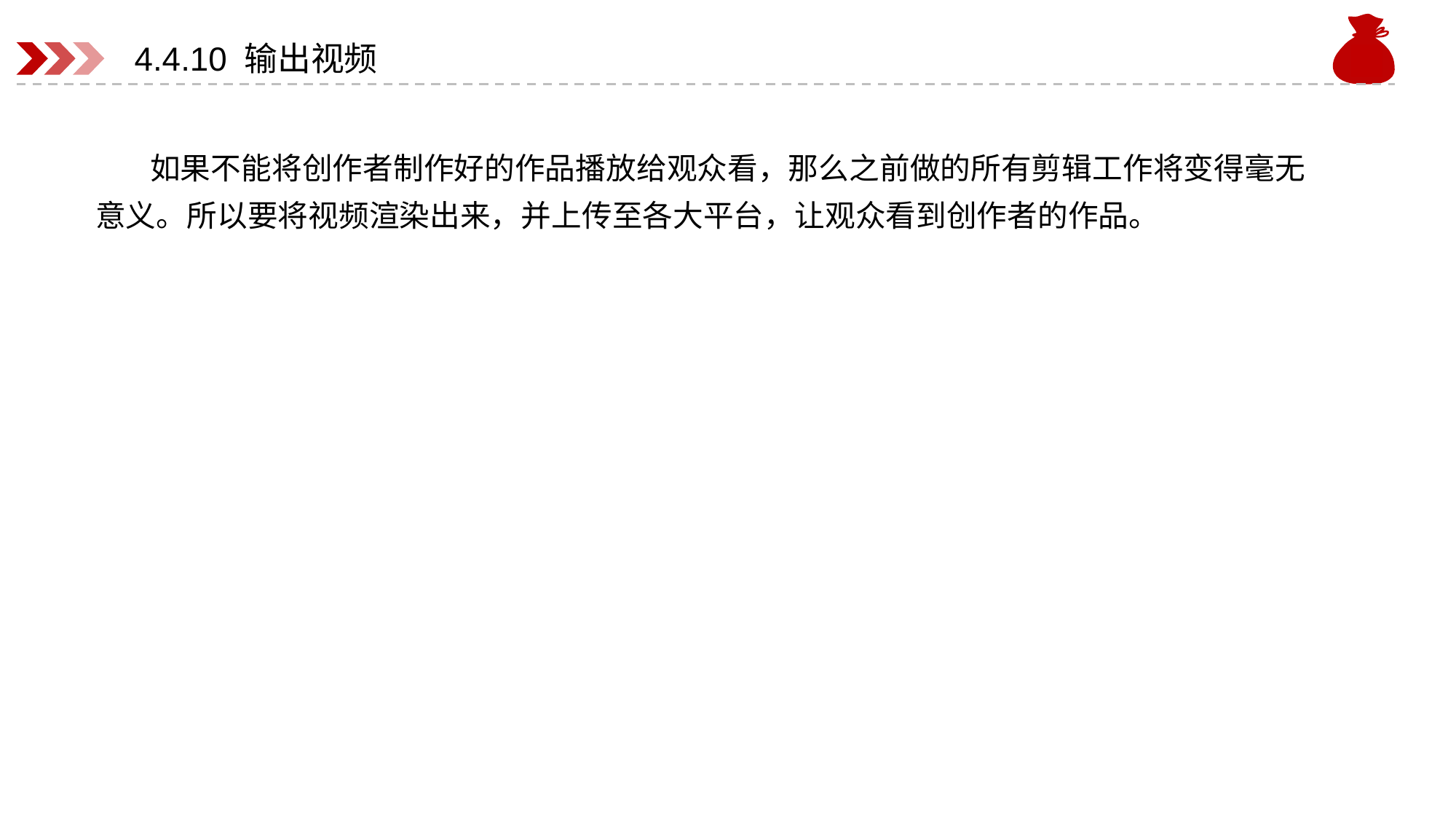

# 4.4.10 输出视频
44
如果不能将创作者制作好的作品播放给观众看，那么之前做的所有剪辑工作将变得毫无意义。所以要将视频渲染出来，并上传至各大平台，让观众看到创作者的作品。